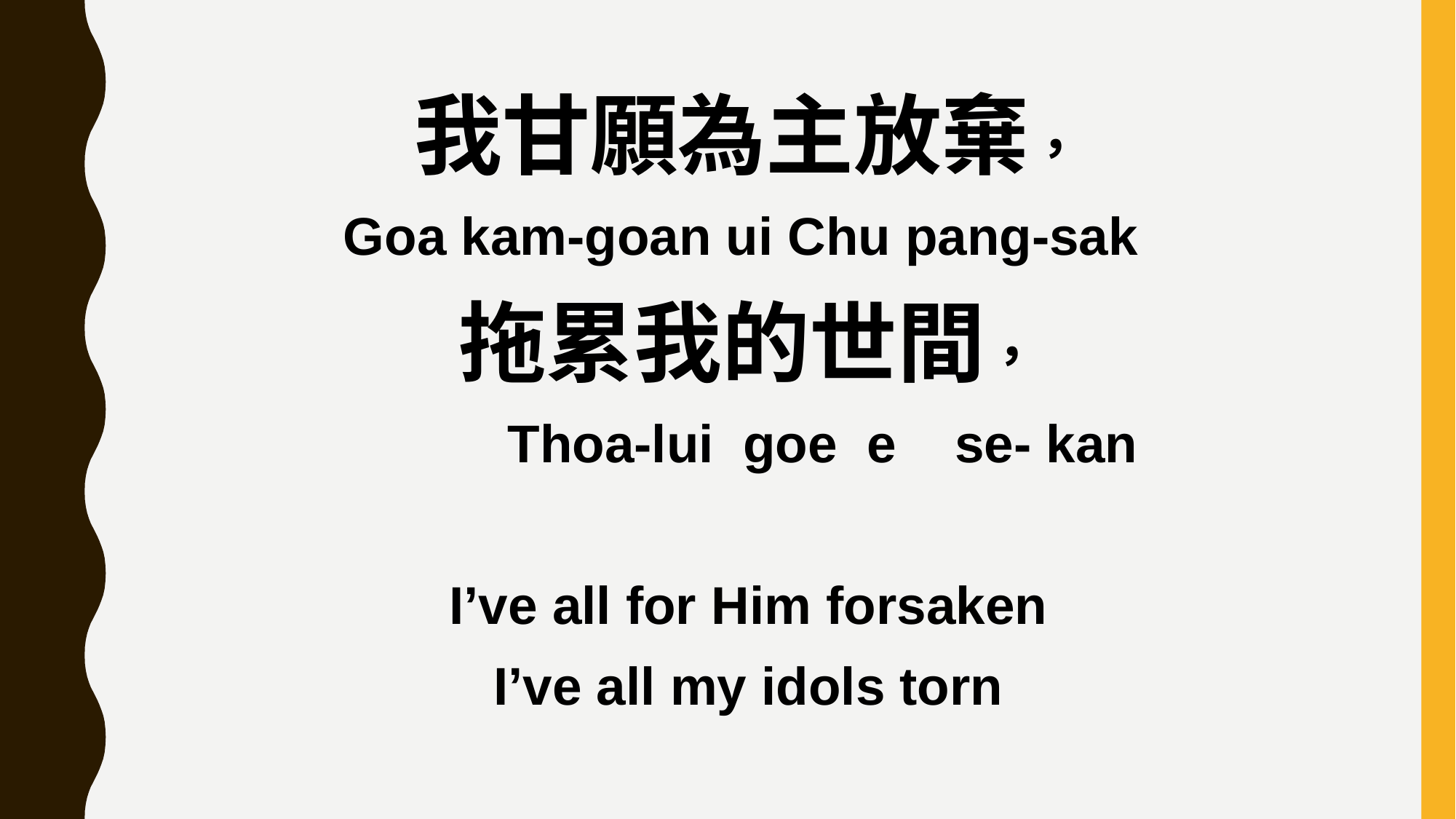

我甘願為主放棄，
Goa kam-goan ui Chu pang-sak
拖累我的世間，
                     Thoa-lui  goe  e    se- kan

I’ve all for Him forsaken
I’ve all my idols torn